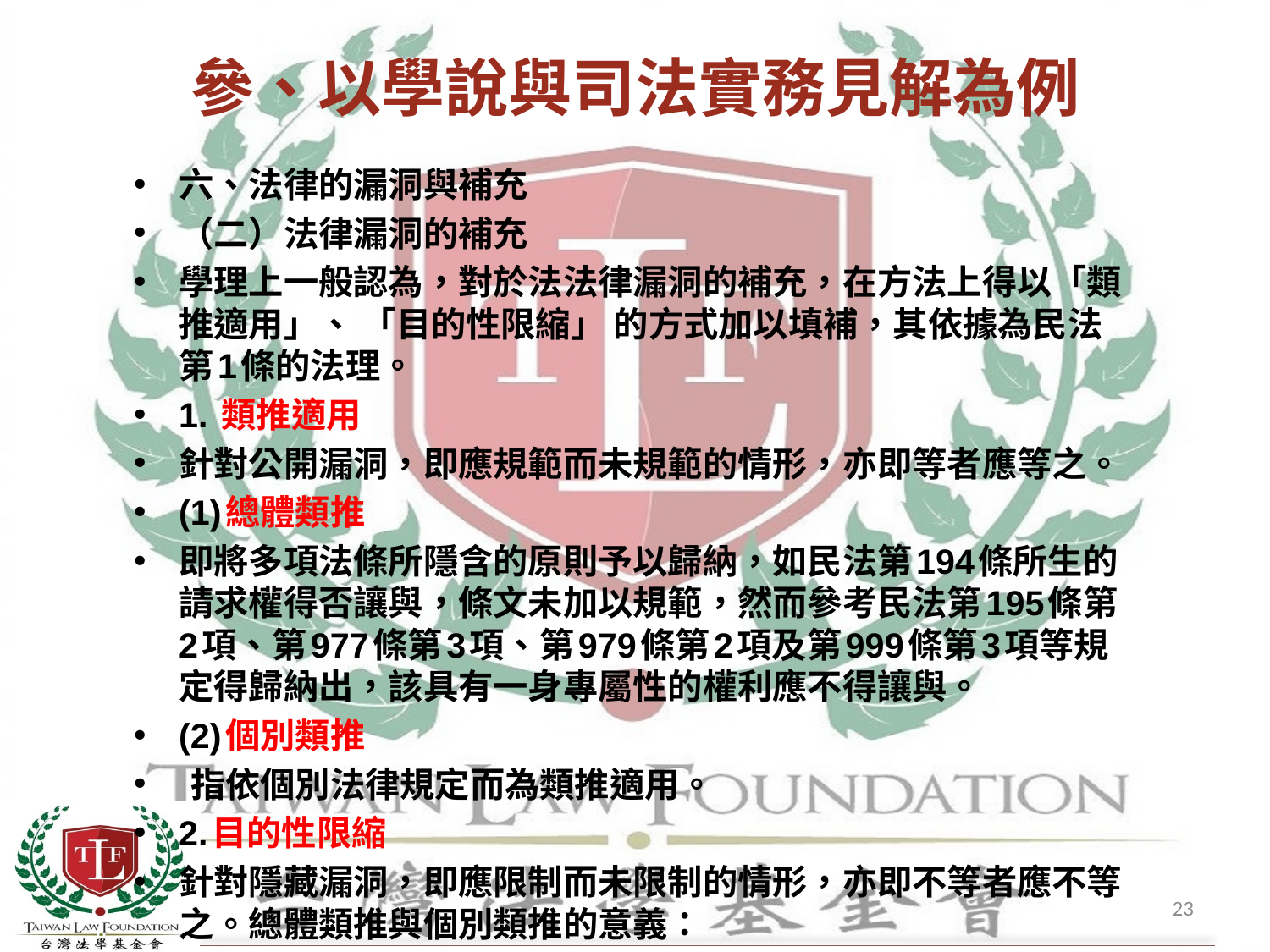

# 參、以學說與司法實務見解為例
六、法律的漏洞與補充
（二）法律漏洞的補充
學理上一般認為，對於法法律漏洞的補充，在方法上得以「類推適用」、 「目的性限縮」 的方式加以填補，其依據為民法第1條的法理。
1. 類推適用
針對公開漏洞，即應規範而未規範的情形，亦即等者應等之。
(1)總體類推
即將多項法條所隱含的原則予以歸納，如民法第194條所生的請求權得否讓與，條文未加以規範，然而參考民法第195條第2項、第977條第3項、第979條第2項及第999條第3項等規定得歸納出，該具有一身專屬性的權利應不得讓與。
(2)個別類推
 指依個別法律規定而為類推適用。
2.目的性限縮
針對隱藏漏洞，即應限制而未限制的情形，亦即不等者應不等之。總體類推與個別類推的意義：

23